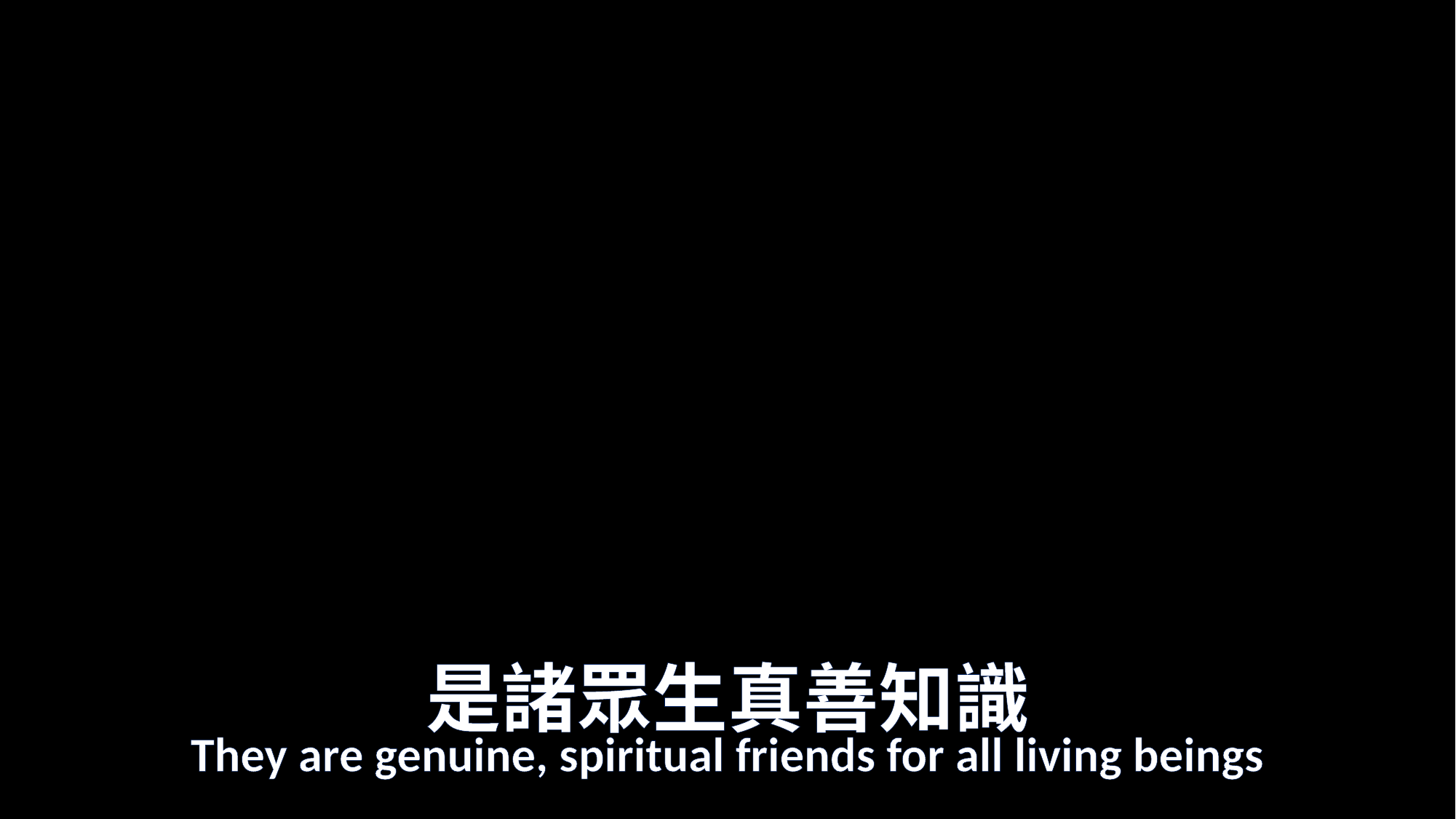

# 是諸眾生真善知識
They are genuine, spiritual friends for all living beings